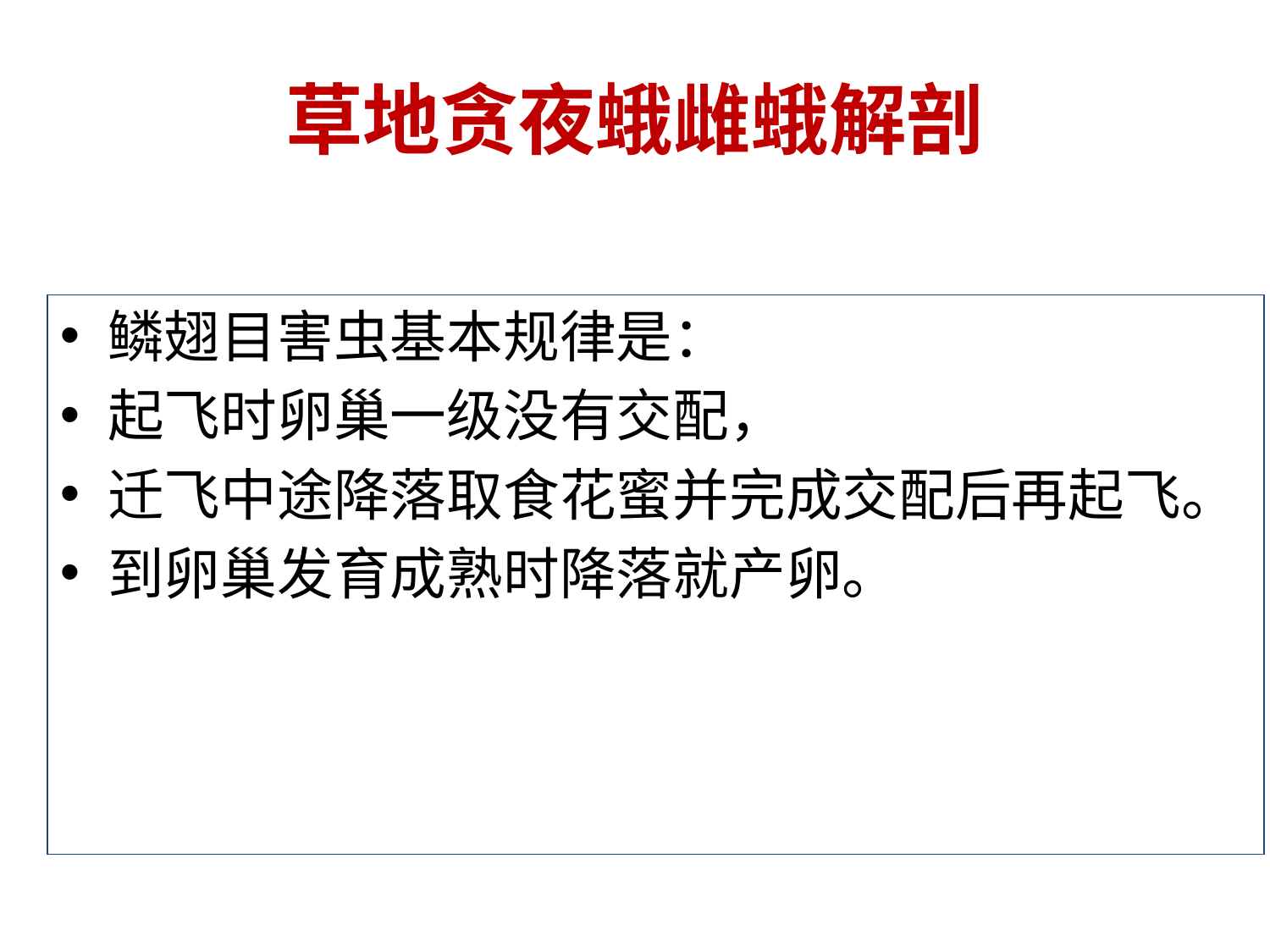

# 草地贪夜蛾雌蛾解剖
鳞翅目害虫基本规律是：
起飞时卵巢一级没有交配，
迁飞中途降落取食花蜜并完成交配后再起飞。
到卵巢发育成熟时降落就产卵。